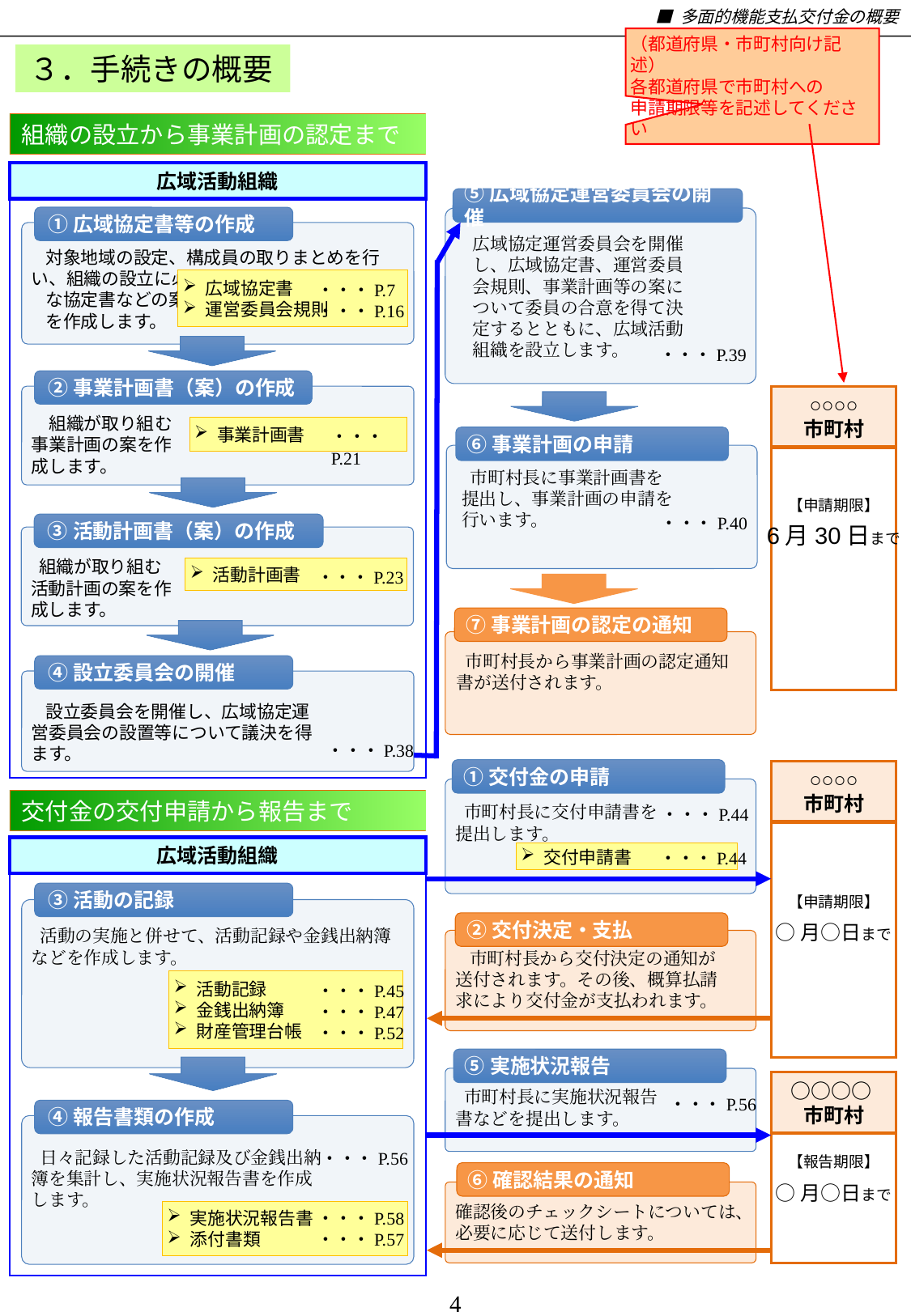

■ 多面的機能支払交付金の概要

３．手続きの概要
（都道府県・市町村向け記述）
各都道府県で市町村への
申請期限等を記述してください
組織の設立から事業計画の認定まで
広域活動組織
⑤広域協定運営委員会の開催

①広域協定書等の作成

広域協定運営委員会を開催し、広域協定書、運営委員会規則、事業計画等の案について委員の合意を得て決定するとともに、広域活動組織を設立します。
対象地域の設定、構成員の取りまとめを行い、組織の設立に必要
な協定書などの案
を作成します。
広域協定書
運営委員会規則
・・・P.7
・・・P.16

・・・P.39
②事業計画書（案）の作成
○○○○
市町村

　組織が取り組む事業計画の案を作成します。
事業計画書
・・・P.21
⑥事業計画の申請

 市町村長に事業計画書を提出し、事業計画の申請を行います。

【申請期限】
・・・P.40
③活動計画書（案）の作成
6月30日まで

 組織が取り組む活動計画の案を作成します。
活動計画書
・・・P.23

⑦事業計画の認定の通知

 市町村長から事業計画の認定通知書が送付されます。
④設立委員会の開催

設立委員会を開催し、広域協定運営委員会の設置等について議決を得ます。
・・・P.38
①交付金の申請
○○○○
市町村

交付金の交付申請から報告まで
 市町村長に交付申請書を提出します。
・・・P.44

広域活動組織
交付申請書
・・・P.44

③活動の記録
【申請期限】

②交付決定・支払
○月○日まで
 活動の実施と併せて、活動記録や金銭出納簿などを作成します。

市町村長から交付決定の通知が送付されます。その後、概算払請求により交付金が支払われます。
活動記録
金銭出納簿
財産管理台帳
・・・P.45
・・・P.47
・・・P.52
⑤実施状況報告

○○○○市町村
 市町村長に実施状況報告書などを提出します。
・・・P.56
④報告書類の作成

 日々記録した活動記録及び金銭出納簿を集計し、実施状況報告書を作成します。
・・・P.56
【報告期限】
⑥確認結果の通知
○月○日まで

確認後のチェックシートについては、必要に応じて送付します。

実施状況報告書
添付書類
・・・P.58
・・・P.57
4